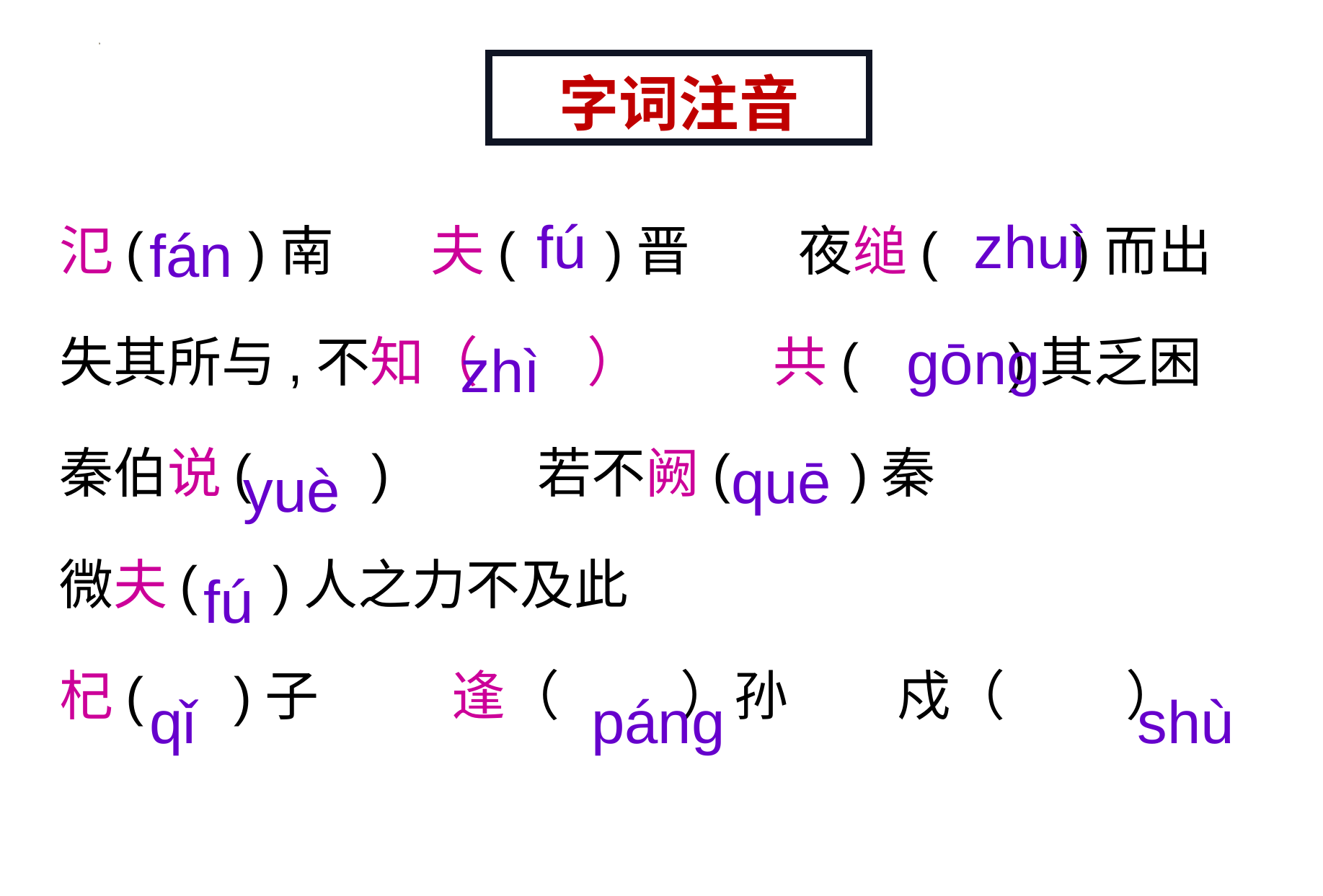

字词注音
氾(       )南        夫(      )晋         夜缒(         )而出
失其所与,不知（         ）           共(          )其乏困
秦伯说(        )         若不阙(        )秦
微夫(     )人之力不及此
杞(      )子           逢（          ）孙         戍（          ）

fú
  zhuì
fán
gōng
zhì
quē
yuè
fú
páng
shù
qǐ